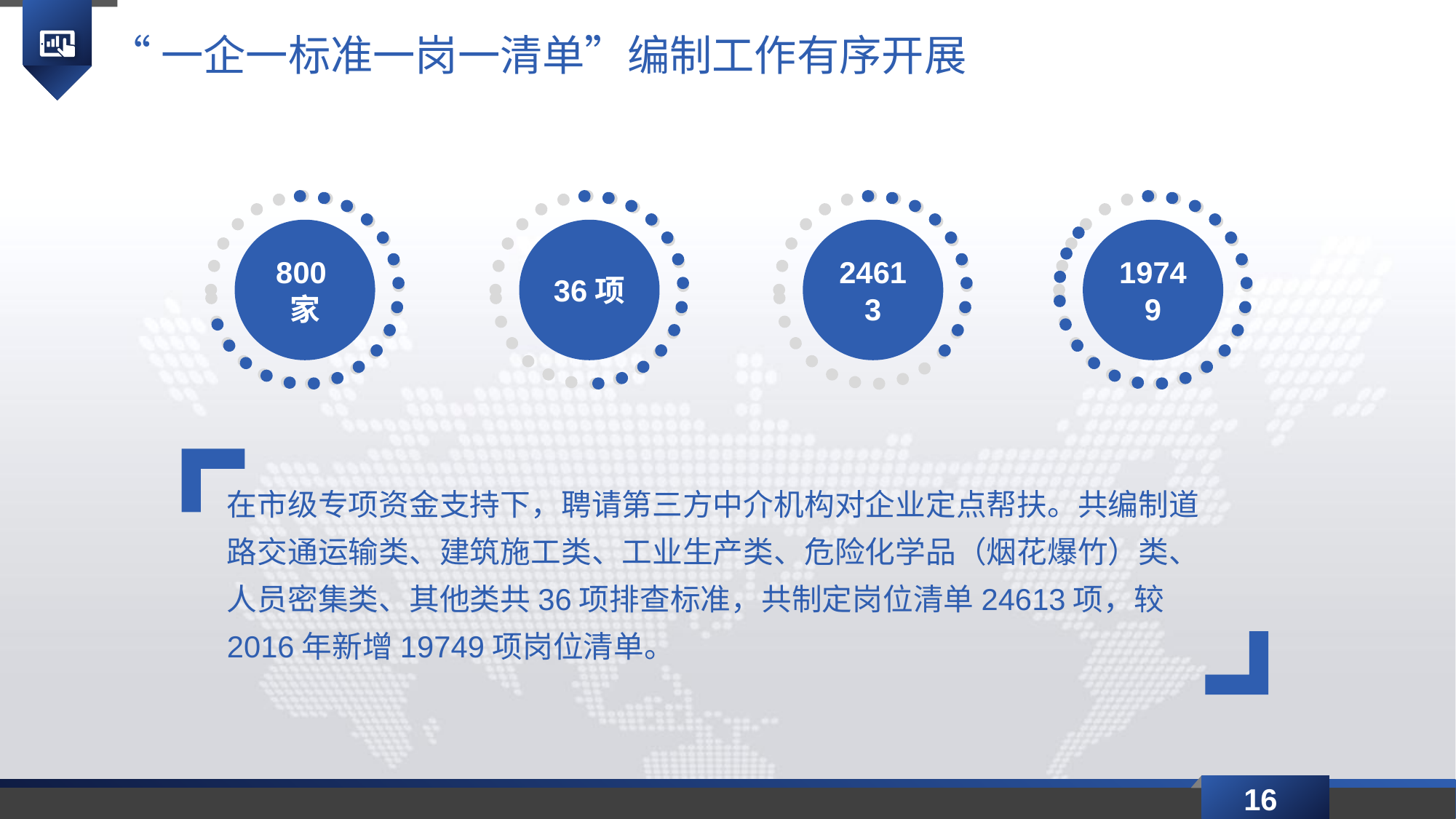

“一企一标准一岗一清单”编制工作有序开展

800家
36项
24613
19749

在市级专项资金支持下，聘请第三方中介机构对企业定点帮扶。共编制道路交通运输类、建筑施工类、工业生产类、危险化学品（烟花爆竹）类、人员密集类、其他类共36项排查标准，共制定岗位清单24613项，较2016年新增19749项岗位清单。

16

延时符